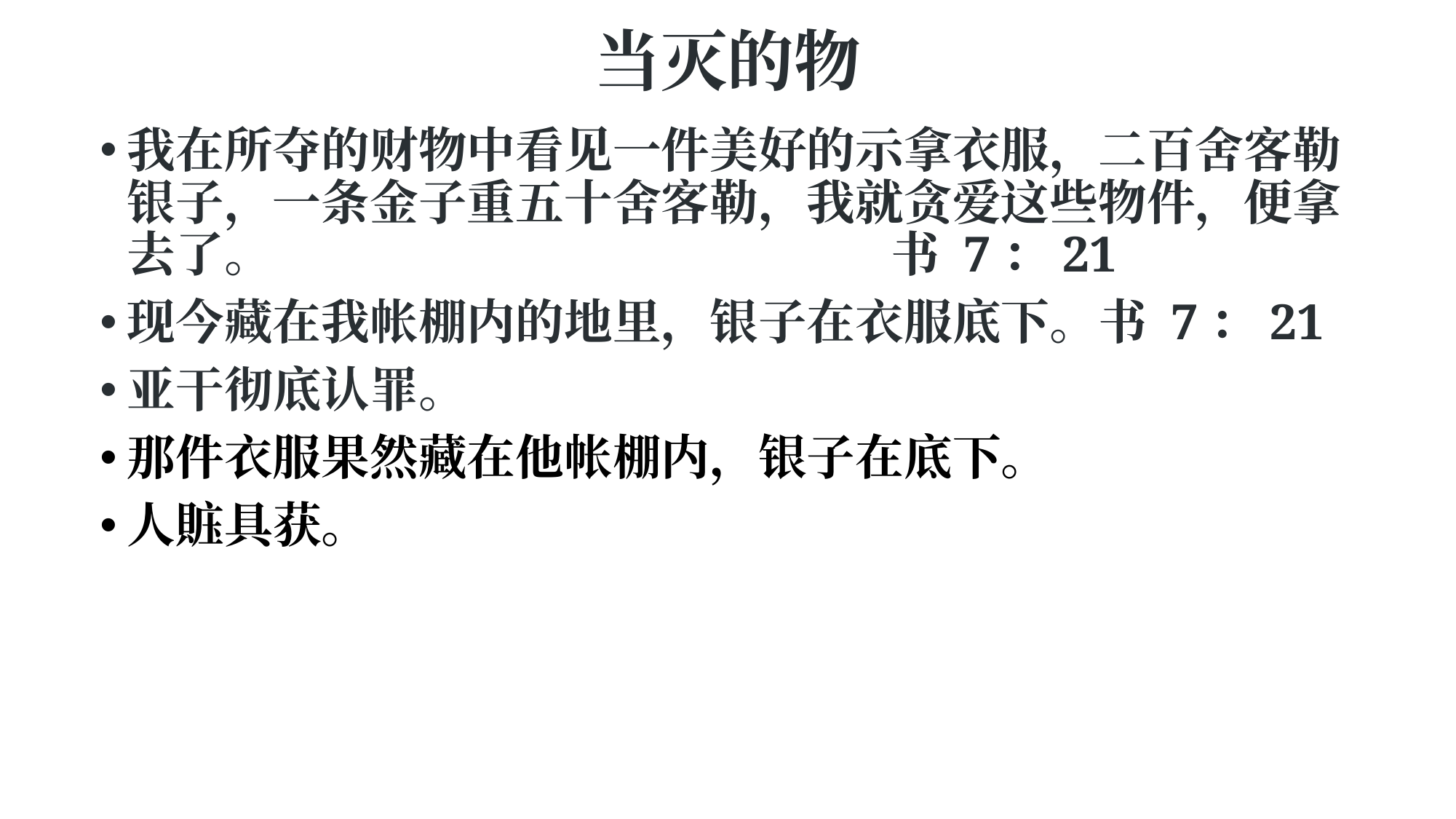

# 当灭的物
我在所夺的财物中看见一件美好的示拿衣服，二百舍客勒银子，一条金子重五十舍客勒，我就贪爱这些物件，便拿去了。						书 7：21
现今藏在我帐棚内的地里，银子在衣服底下。书 7：21
亚干彻底认罪。
那件衣服果然藏在他帐棚内，银子在底下。
人賘具获。